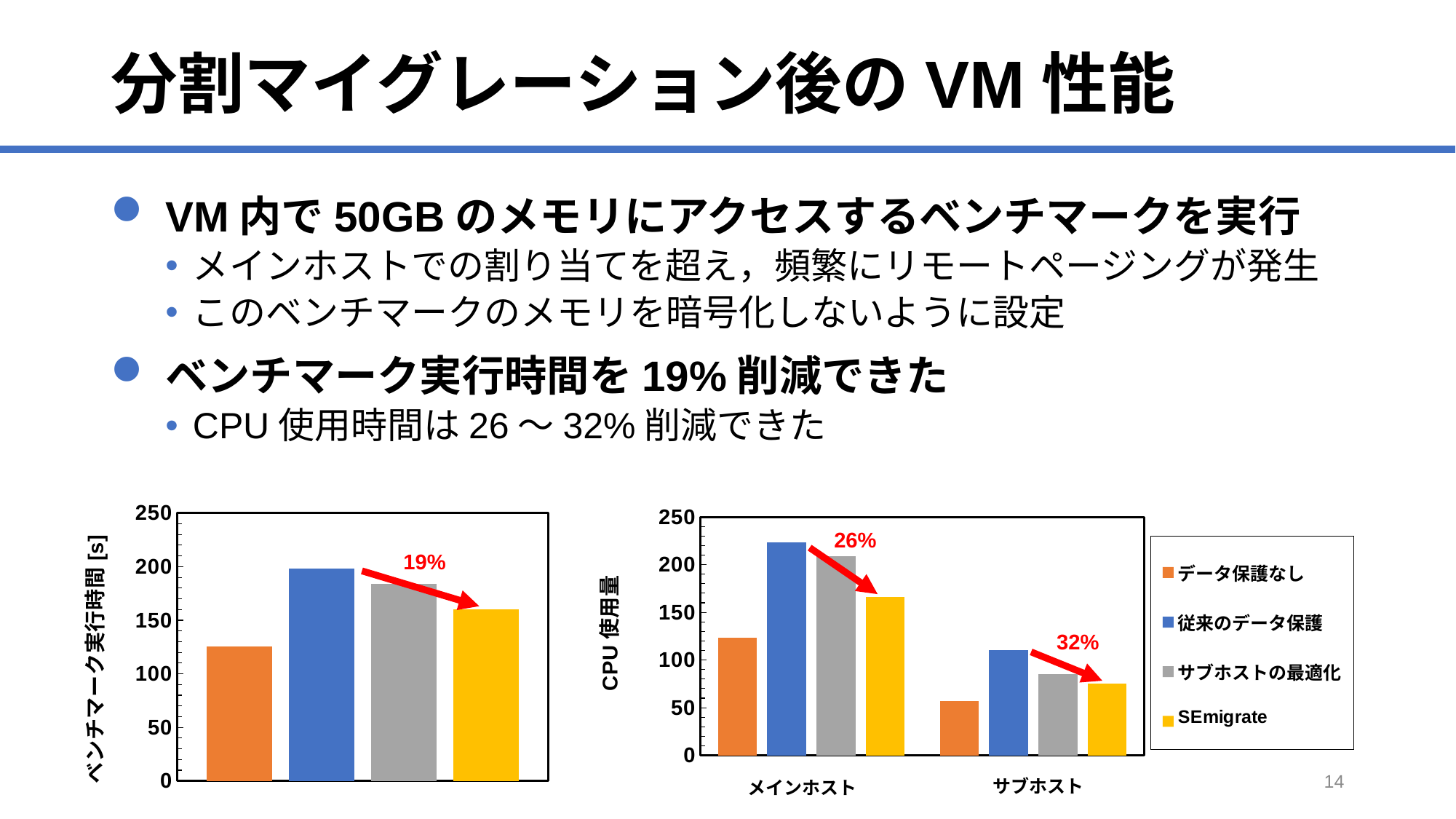

# 分割マイグレーション後のVM性能
VM内で50GBのメモリにアクセスするベンチマークを実行
メインホストでの割り当てを超え，頻繁にリモートページングが発生
このベンチマークのメモリを暗号化しないように設定
ベンチマーク実行時間を19%削減できた
CPU使用時間は26〜32%削減できた

### Chart

| Category | データ保護なし | 従来のデータ保護 | サブホストの最適化 | SEmigrate |
|---|---|---|---|---|

### Chart

| Category | データ保護なし | 従来のデータ保護 | サブホストの最適化 | SEmigrate |
|---|---|---|---|---|
| メインホスト | 123.58510827500001 | 223.4461824215 | 209.1510075102 | 166.1526455967 |
| サブホスト | 56.81150967200001 | 110.5418341824 | 85.2920123748 | 74.947634013 |
26%
19%
32%
14